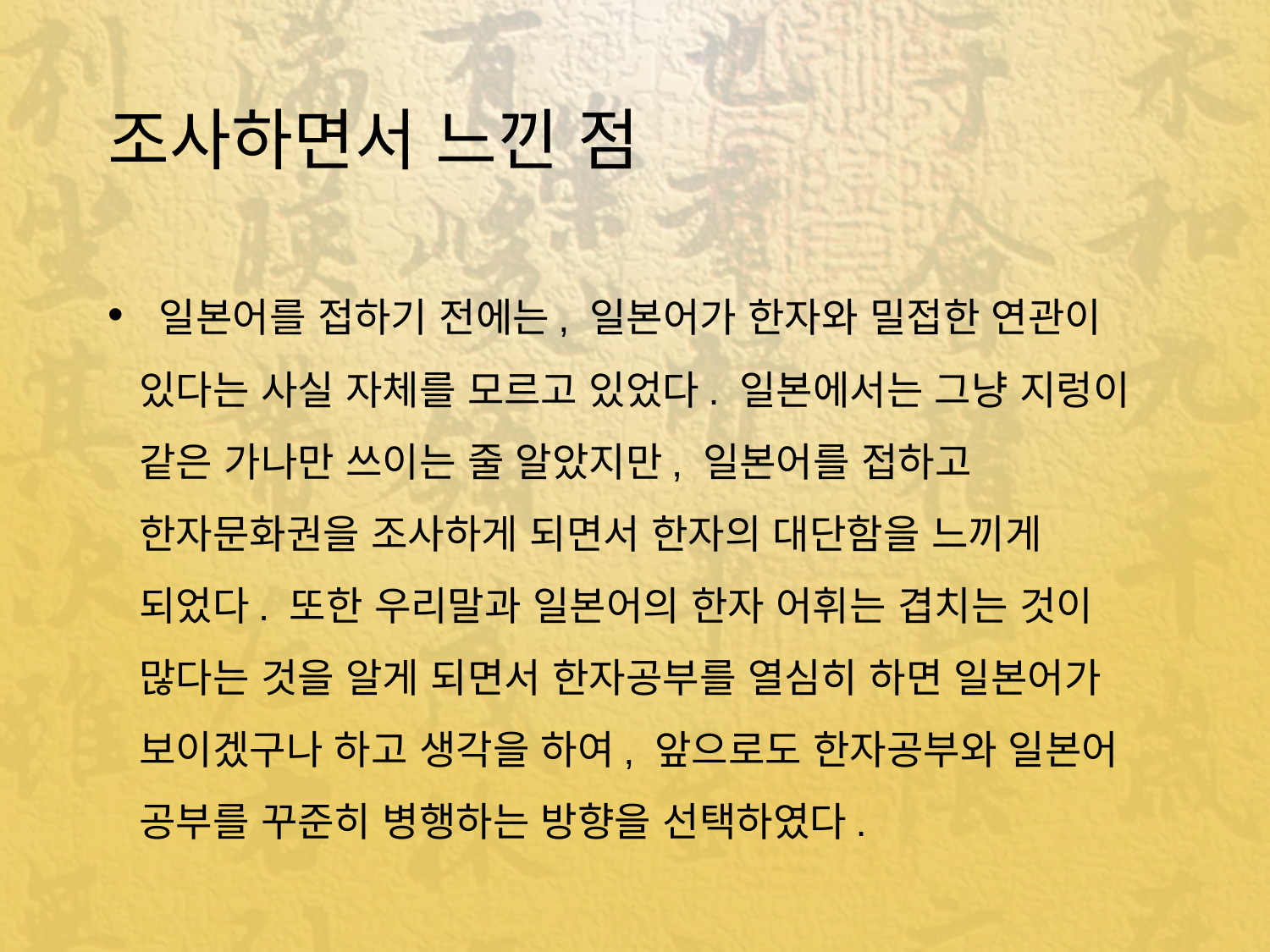

# 조사하면서 느낀 점
 일본어를 접하기 전에는, 일본어가 한자와 밀접한 연관이 있다는 사실 자체를 모르고 있었다. 일본에서는 그냥 지렁이 같은 가나만 쓰이는 줄 알았지만, 일본어를 접하고 한자문화권을 조사하게 되면서 한자의 대단함을 느끼게 되었다. 또한 우리말과 일본어의 한자 어휘는 겹치는 것이 많다는 것을 알게 되면서 한자공부를 열심히 하면 일본어가 보이겠구나 하고 생각을 하여, 앞으로도 한자공부와 일본어 공부를 꾸준히 병행하는 방향을 선택하였다.